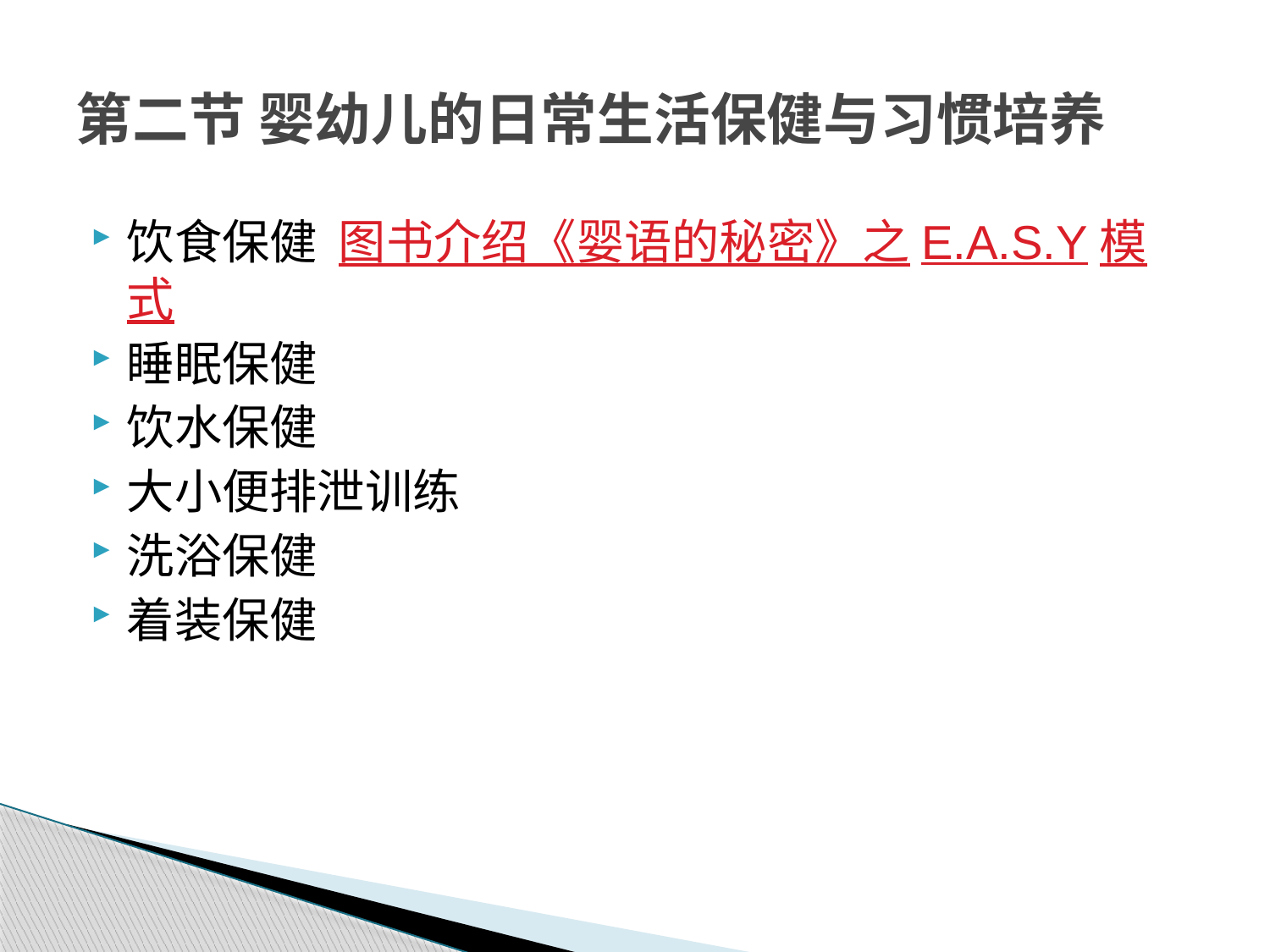

# 第二节 婴幼儿的日常生活保健与习惯培养
饮食保健  图书介绍《婴语的秘密》之E.A.S.Y模式
睡眠保健
饮水保健
大小便排泄训练
洗浴保健
着装保健